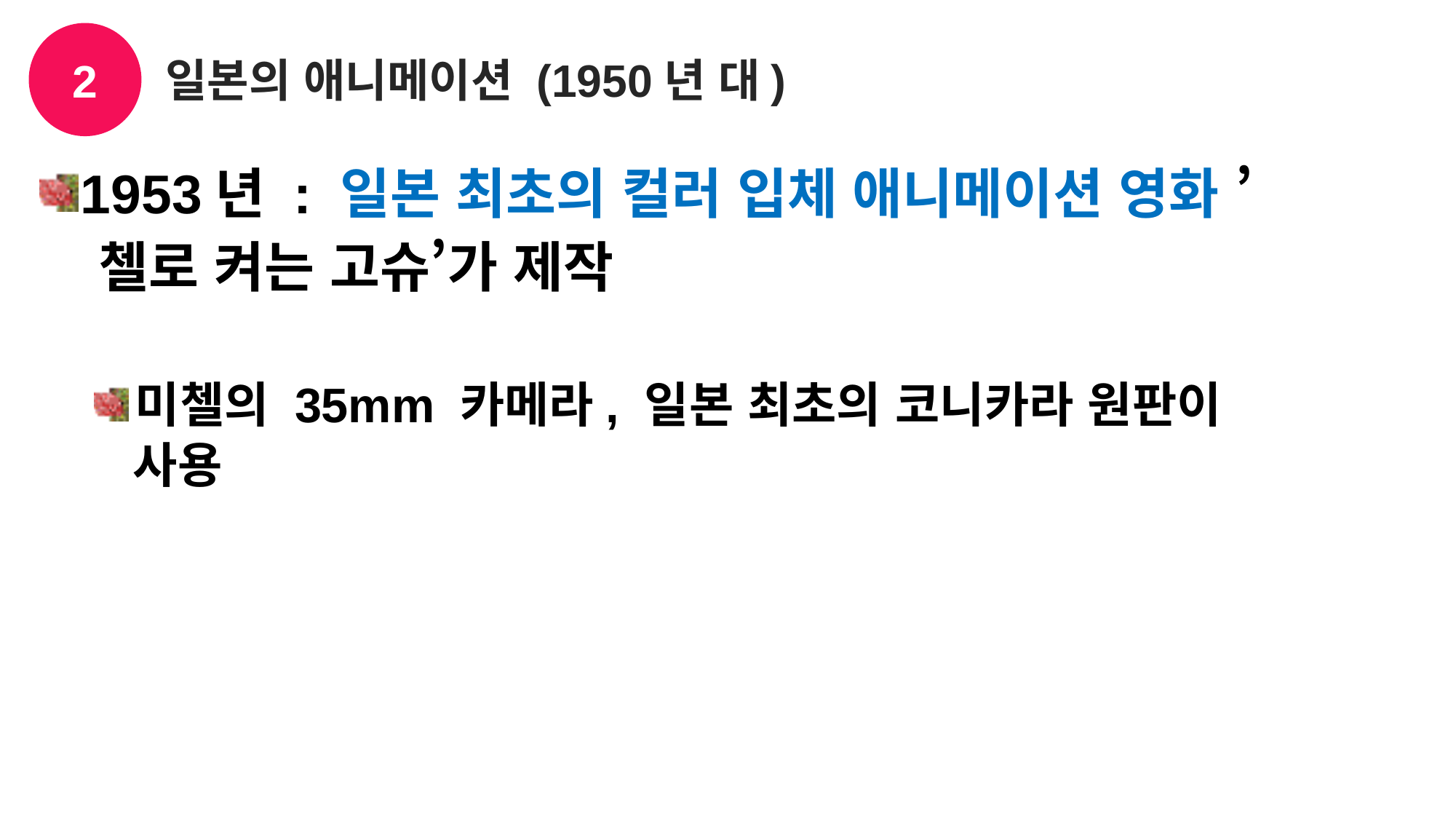

2
일본의 애니메이션 (1950년 대)
1953년 : 일본 최초의 컬러 입체 애니메이션 영화 ’
   첼로 켜는 고슈’가 제작

미첼의 35mm 카메라, 일본 최초의 코니카라 원판이
  사용